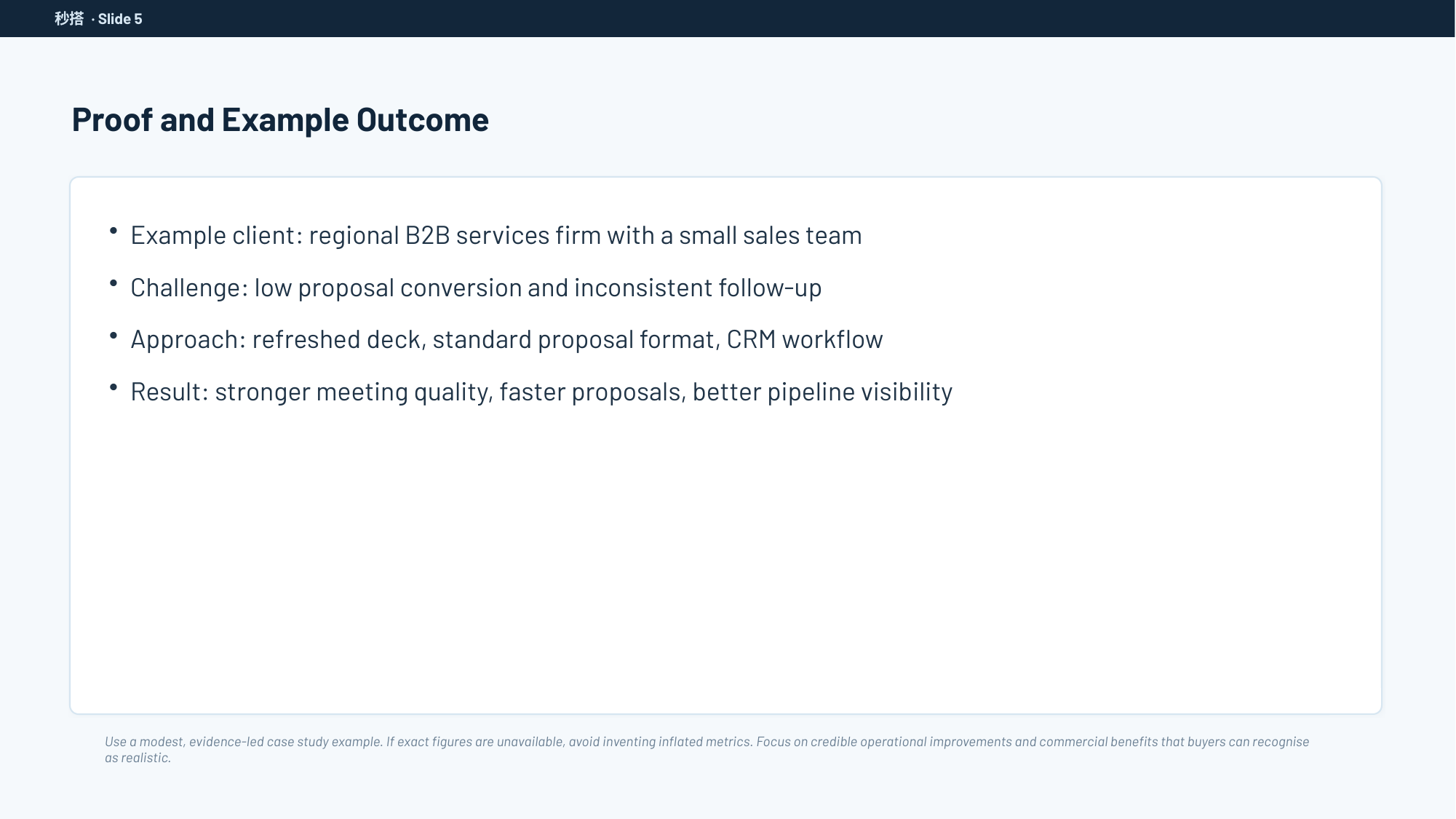

秒搭 · Slide 5
Proof and Example Outcome

Example client: regional B2B services firm with a small sales team
Challenge: low proposal conversion and inconsistent follow-up
Approach: refreshed deck, standard proposal format, CRM workflow
Result: stronger meeting quality, faster proposals, better pipeline visibility
Use a modest, evidence-led case study example. If exact figures are unavailable, avoid inventing inflated metrics. Focus on credible operational improvements and commercial benefits that buyers can recognise as realistic.